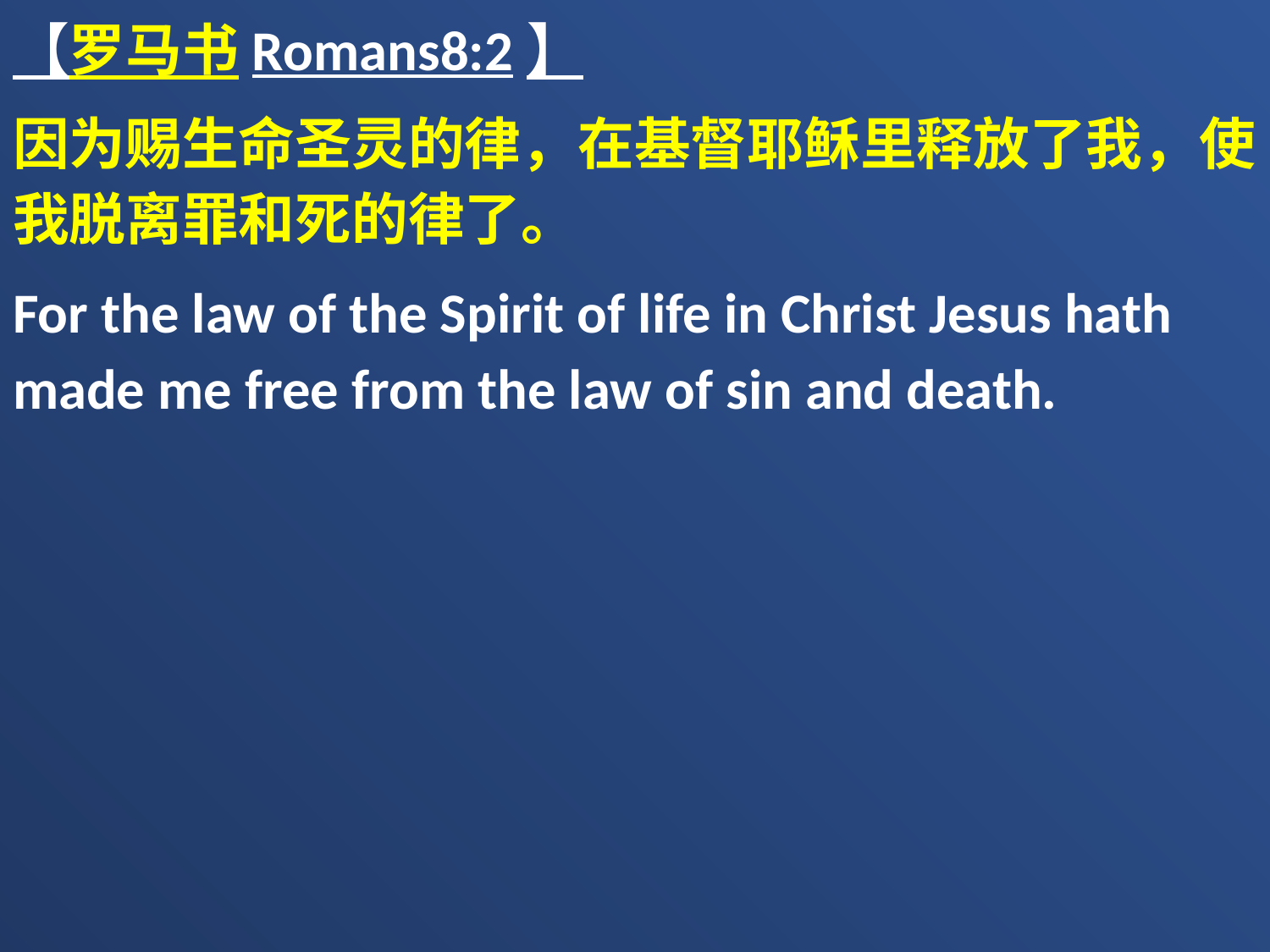

【罗马书Romans8:2】
因为赐生命圣灵的律，在基督耶稣里释放了我，使我脱离罪和死的律了。
For the law of the Spirit of life in Christ Jesus hath made me free from the law of sin and death.